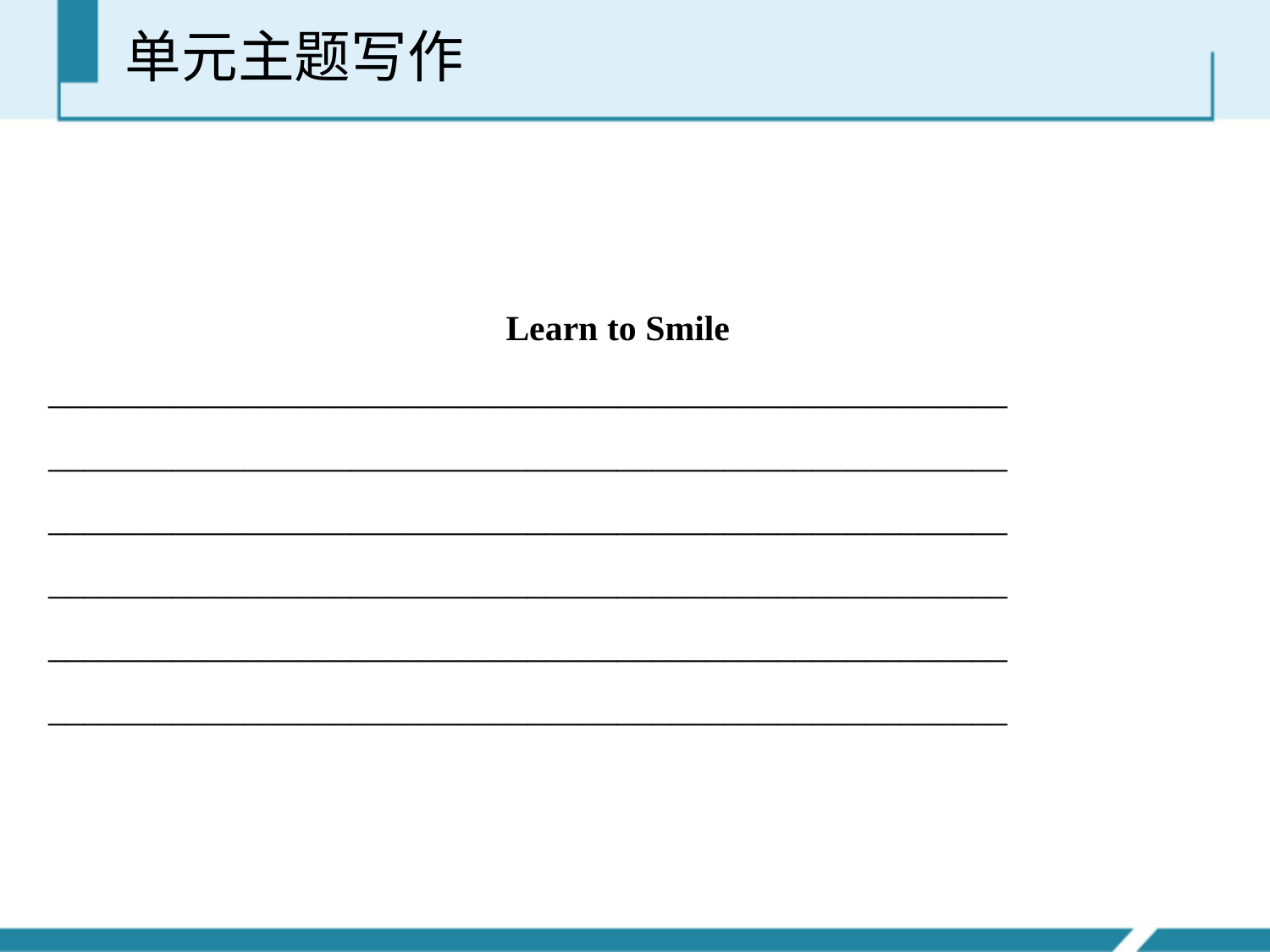

单元主题写作
Learn to Smile
______________________________________________________
______________________________________________________
______________________________________________________
______________________________________________________
______________________________________________________
______________________________________________________